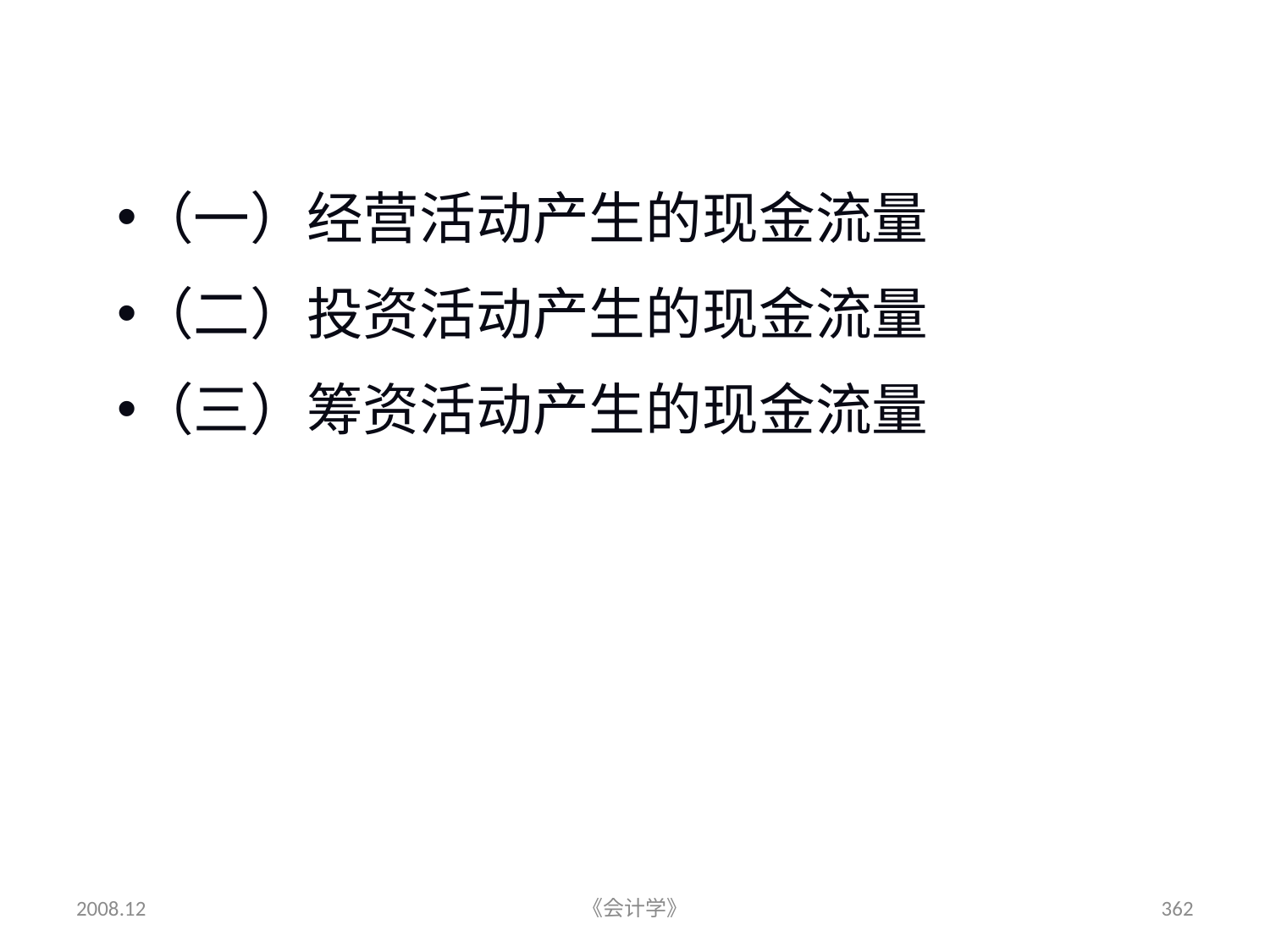

#
三、现金流量的分类
（一）经营活动产生的现金流量
（二）投资活动产生的现金流量
（三）筹资活动产生的现金流量

2008.12
《会计学》
362